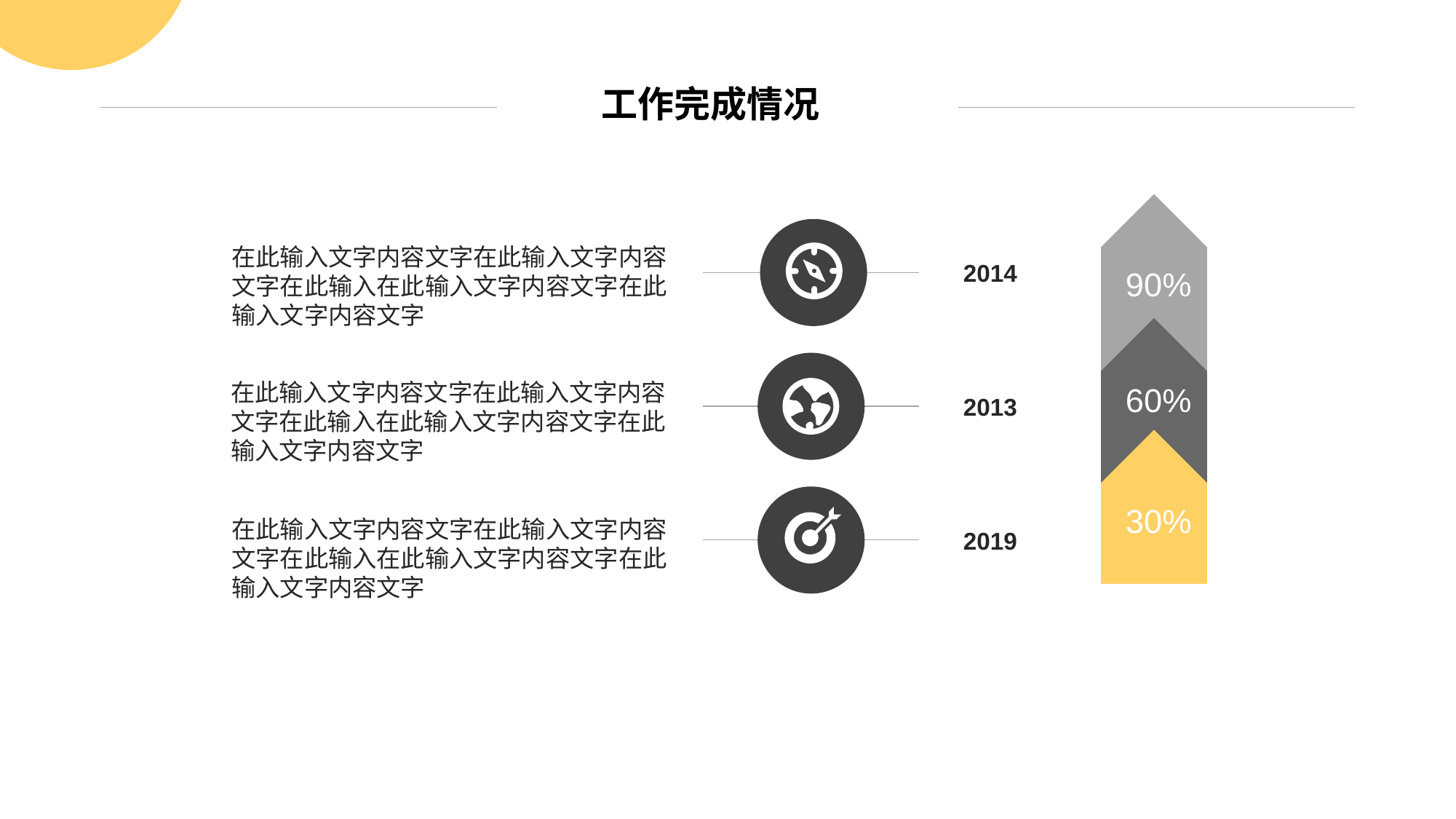

工作完成情况
90%

60%

30%

2014

2013

2019
在此输入文字内容文字在此输入文字内容文字在此输入在此输入文字内容文字在此输入文字内容文字
在此输入文字内容文字在此输入文字内容文字在此输入在此输入文字内容文字在此输入文字内容文字
在此输入文字内容文字在此输入文字内容文字在此输入在此输入文字内容文字在此输入文字内容文字